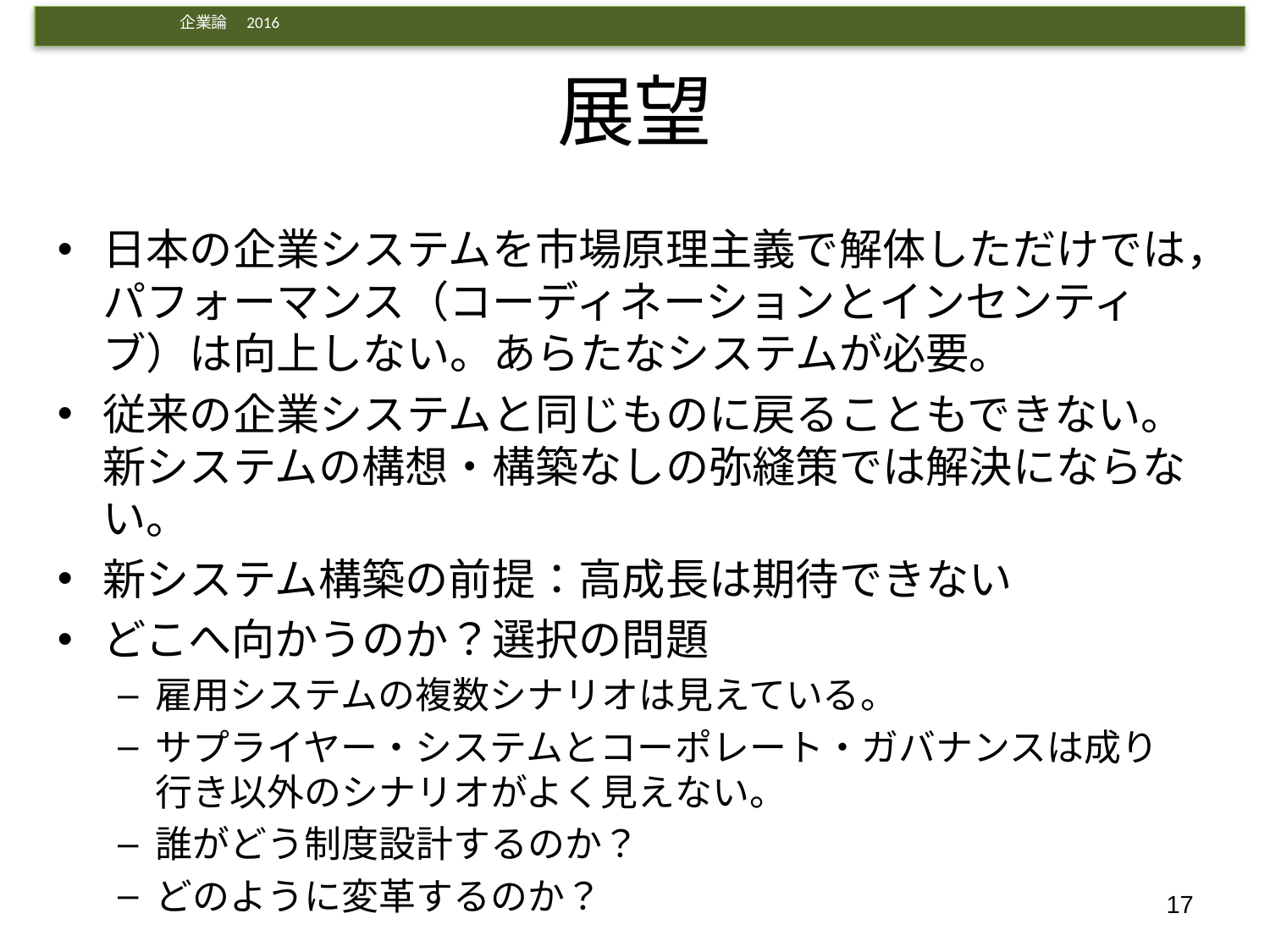

# 展望
日本の企業システムを市場原理主義で解体しただけでは，パフォーマンス（コーディネーションとインセンティブ）は向上しない。あらたなシステムが必要。
従来の企業システムと同じものに戻ることもできない。新システムの構想・構築なしの弥縫策では解決にならない。
新システム構築の前提：高成長は期待できない
どこへ向かうのか？選択の問題
雇用システムの複数シナリオは見えている。
サプライヤー・システムとコーポレート・ガバナンスは成り行き以外のシナリオがよく見えない。
誰がどう制度設計するのか？
どのように変革するのか？

17